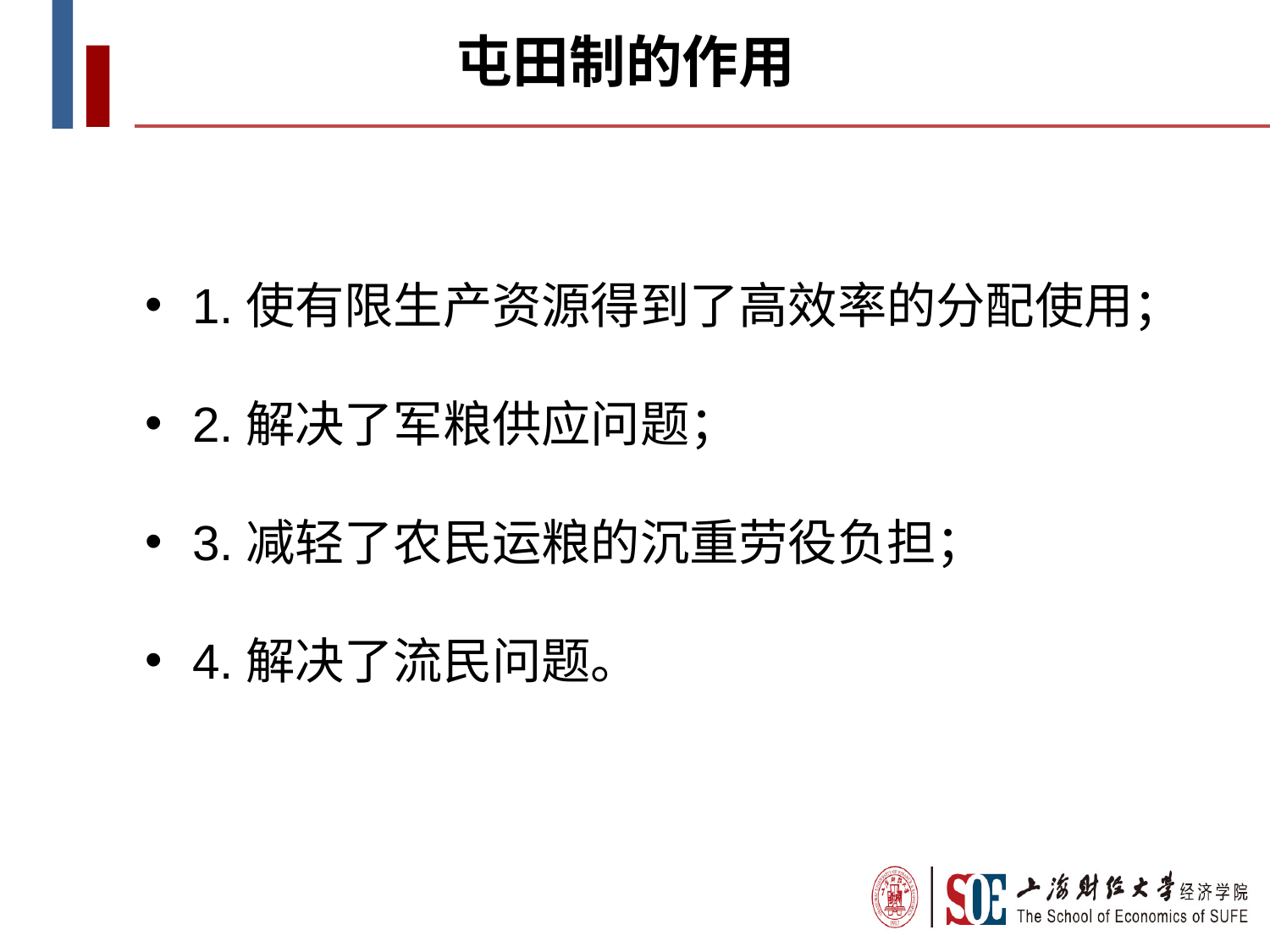

屯田制的作用

1.使有限生产资源得到了高效率的分配使用；

2.解决了军粮供应问题；

3.减轻了农民运粮的沉重劳役负担；

4.解决了流民问题。